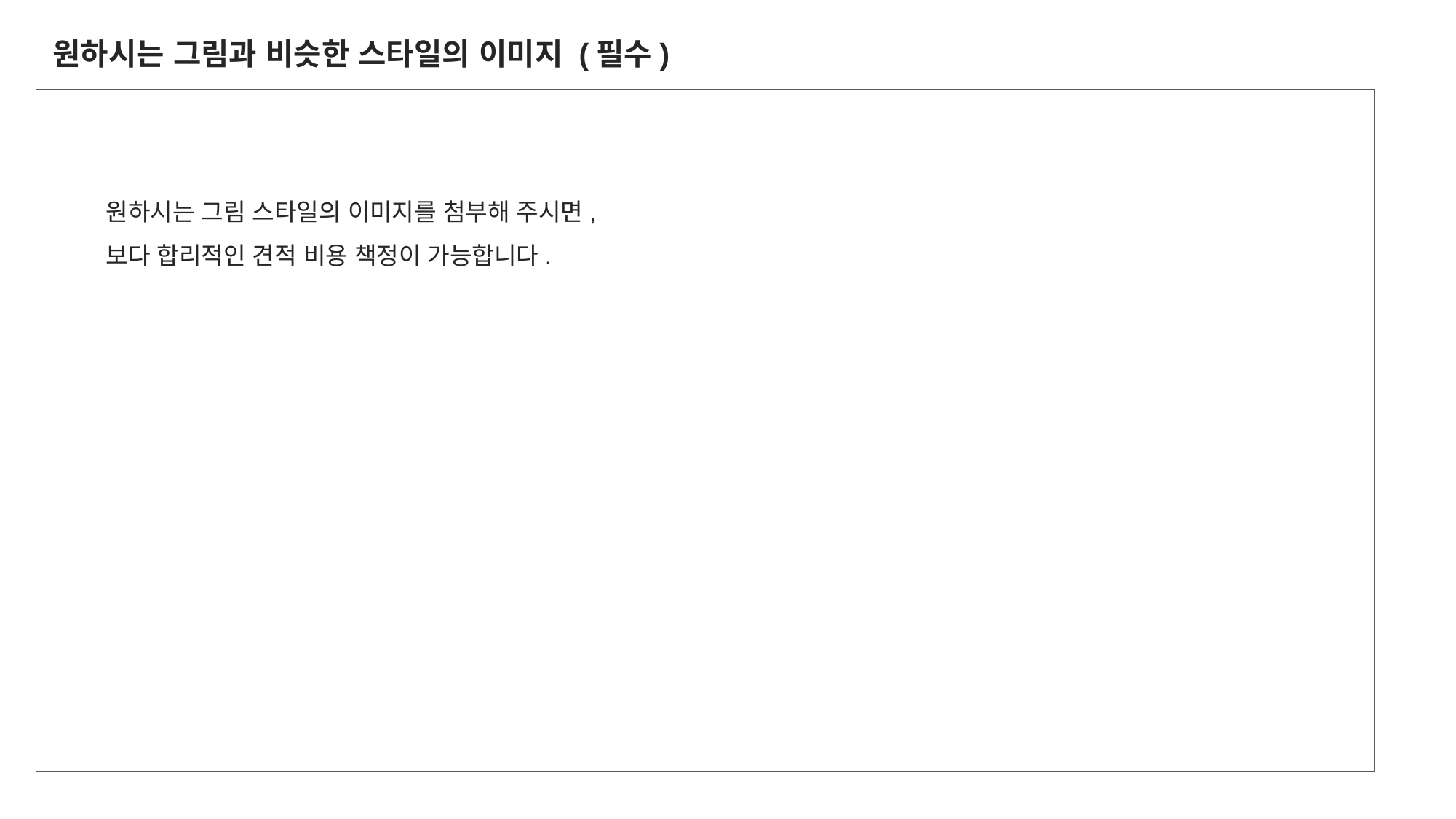

원하시는 그림과 비슷한 스타일의 이미지 (필수)

원하시는 그림 스타일의 이미지를 첨부해 주시면,
보다 합리적인 견적 비용 책정이 가능합니다.